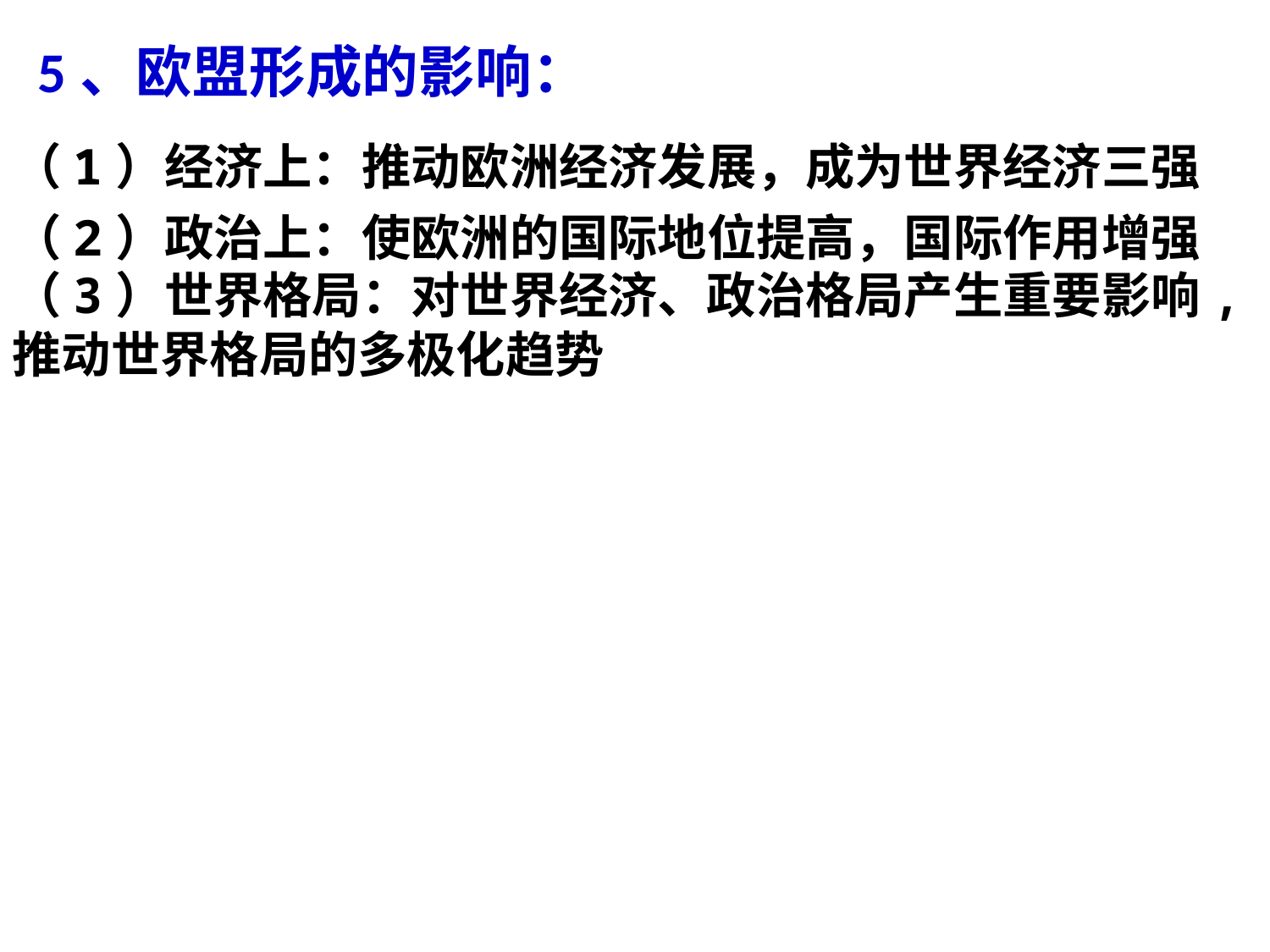

5、欧盟形成的影响：
（1）经济上：推动欧洲经济发展，成为世界经济三强
（2）政治上：使欧洲的国际地位提高，国际作用增强
（3）世界格局：对世界经济、政治格局产生重要影响,推动世界格局的多极化趋势